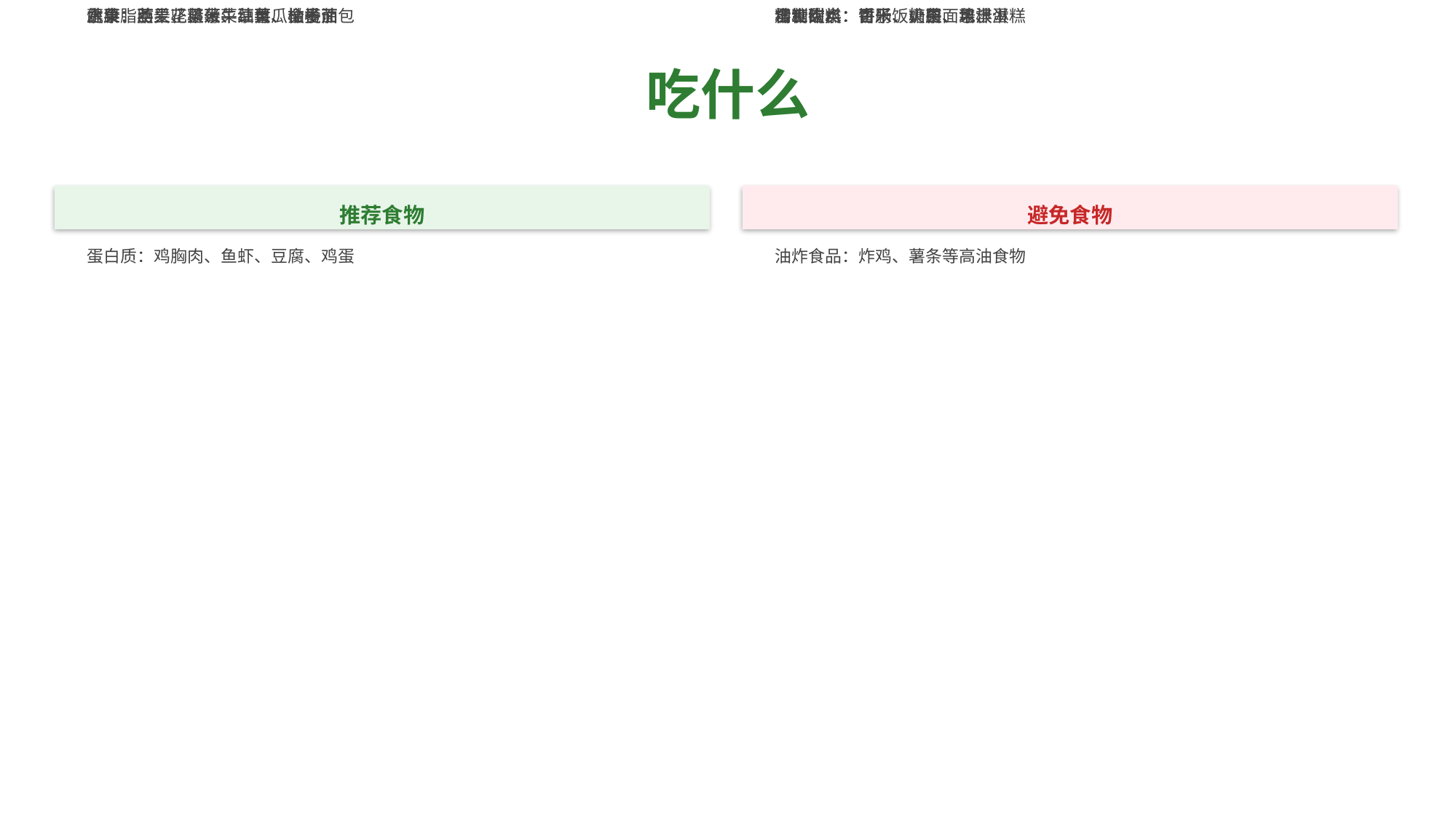

吃什么

推荐食物
避免食物
蛋白质：鸡胸肉、鱼虾、豆腐、鸡蛋
油炸食品：炸鸡、薯条等高油食物

蔬菜：西兰花、菠菜、黄瓜、番茄
精制碳水：白米饭、白面包、蛋糕
水果：苹果、蓝莓、草莓、柚子
含糖饮料：可乐、奶茶、果汁
主食：燕麦、糙米、红薯、全麦面包
加工肉类：香肠、火腿、培根
健康脂肪：坚果、牛油果、橄榄油
零食甜点：饼干、糖果、冰淇淋